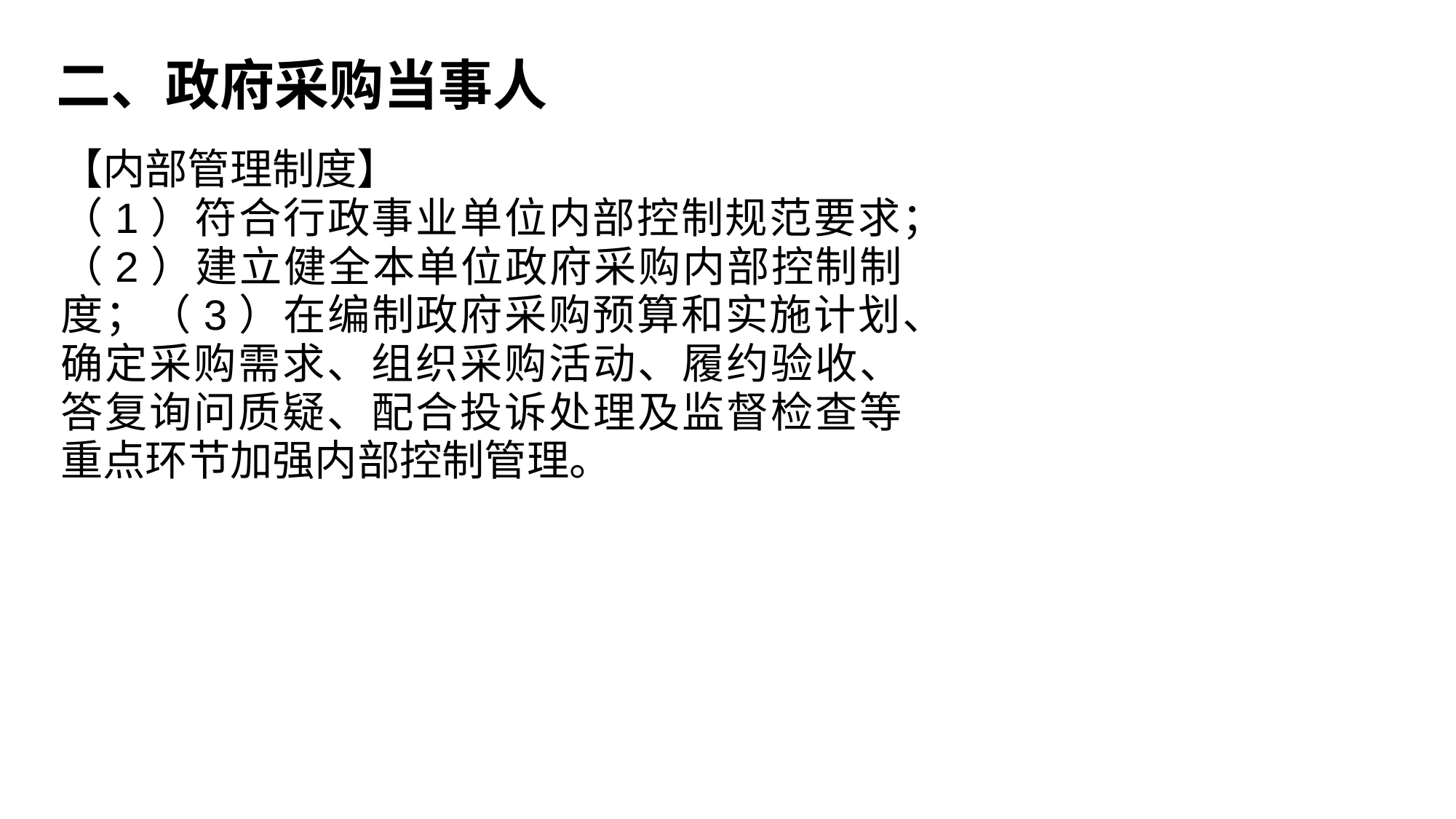

二、政府采购当事人
【内部管理制度】
（1）符合行政事业单位内部控制规范要求；
（2）建立健全本单位政府采购内部控制制度；（3）在编制政府采购预算和实施计划、确定采购需求、组织采购活动、履约验收、答复询问质疑、配合投诉处理及监督检查等重点环节加强内部控制管理。